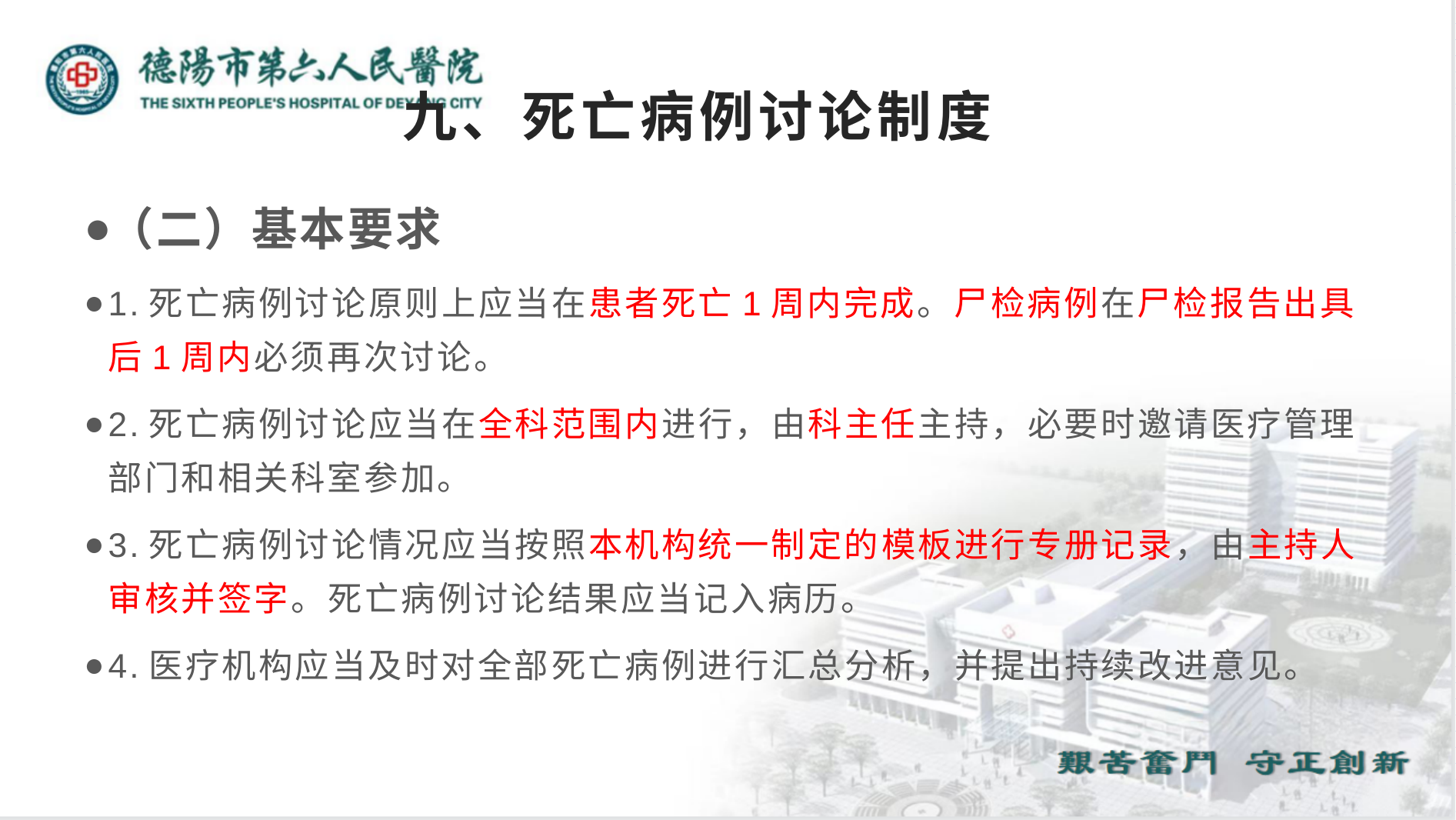

# 九、死亡病例讨论制度
（二）基本要求
1.死亡病例讨论原则上应当在患者死亡1周内完成。尸检病例在尸检报告出具后1周内必须再次讨论。
2.死亡病例讨论应当在全科范围内进行，由科主任主持，必要时邀请医疗管理部门和相关科室参加。
3.死亡病例讨论情况应当按照本机构统一制定的模板进行专册记录，由主持人审核并签字。死亡病例讨论结果应当记入病历。
4.医疗机构应当及时对全部死亡病例进行汇总分析，并提出持续改进意见。